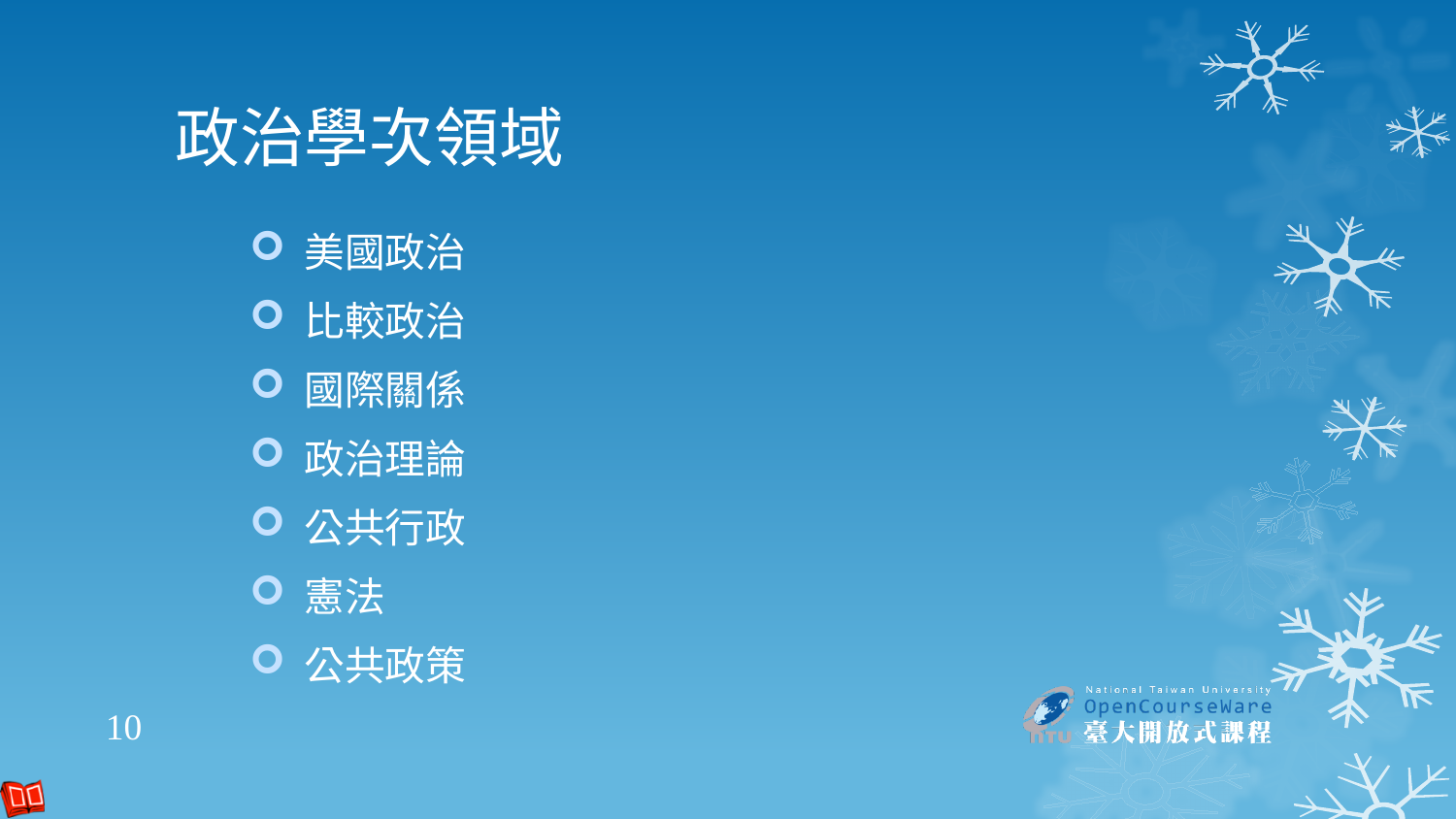

# 政治學次領域
美國政治
比較政治
國際關係
政治理論
公共行政
憲法
公共政策
10